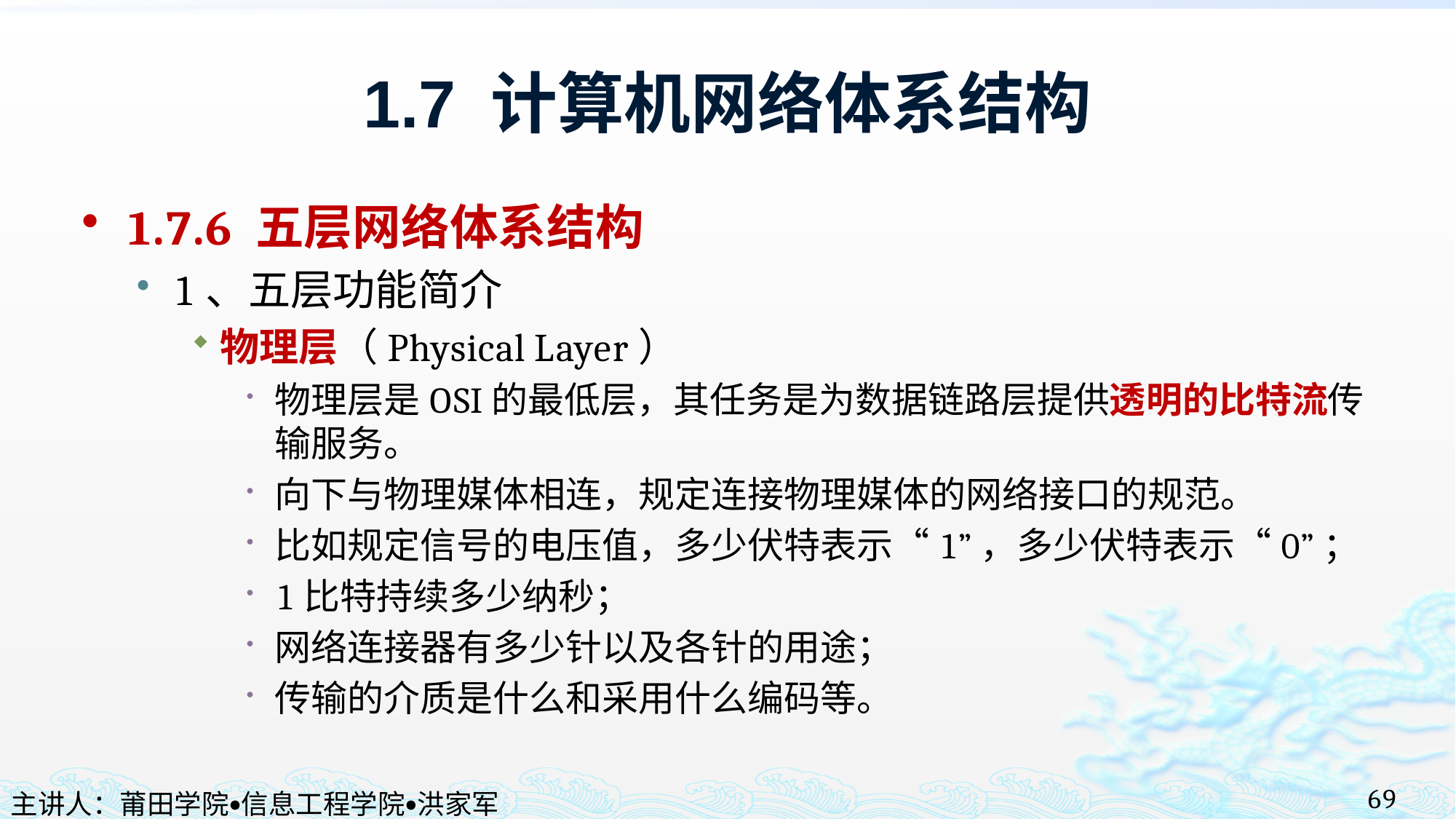

# 1.7 计算机网络体系结构
1.7.6 五层网络体系结构
1、五层功能简介
物理层（Physical Layer）
物理层是OSI的最低层，其任务是为数据链路层提供透明的比特流传输服务。
向下与物理媒体相连，规定连接物理媒体的网络接口的规范。
比如规定信号的电压值，多少伏特表示“1”，多少伏特表示“0”；
1比特持续多少纳秒；
网络连接器有多少针以及各针的用途；
传输的介质是什么和采用什么编码等。
69
主讲人：莆田学院•信息工程学院•洪家军